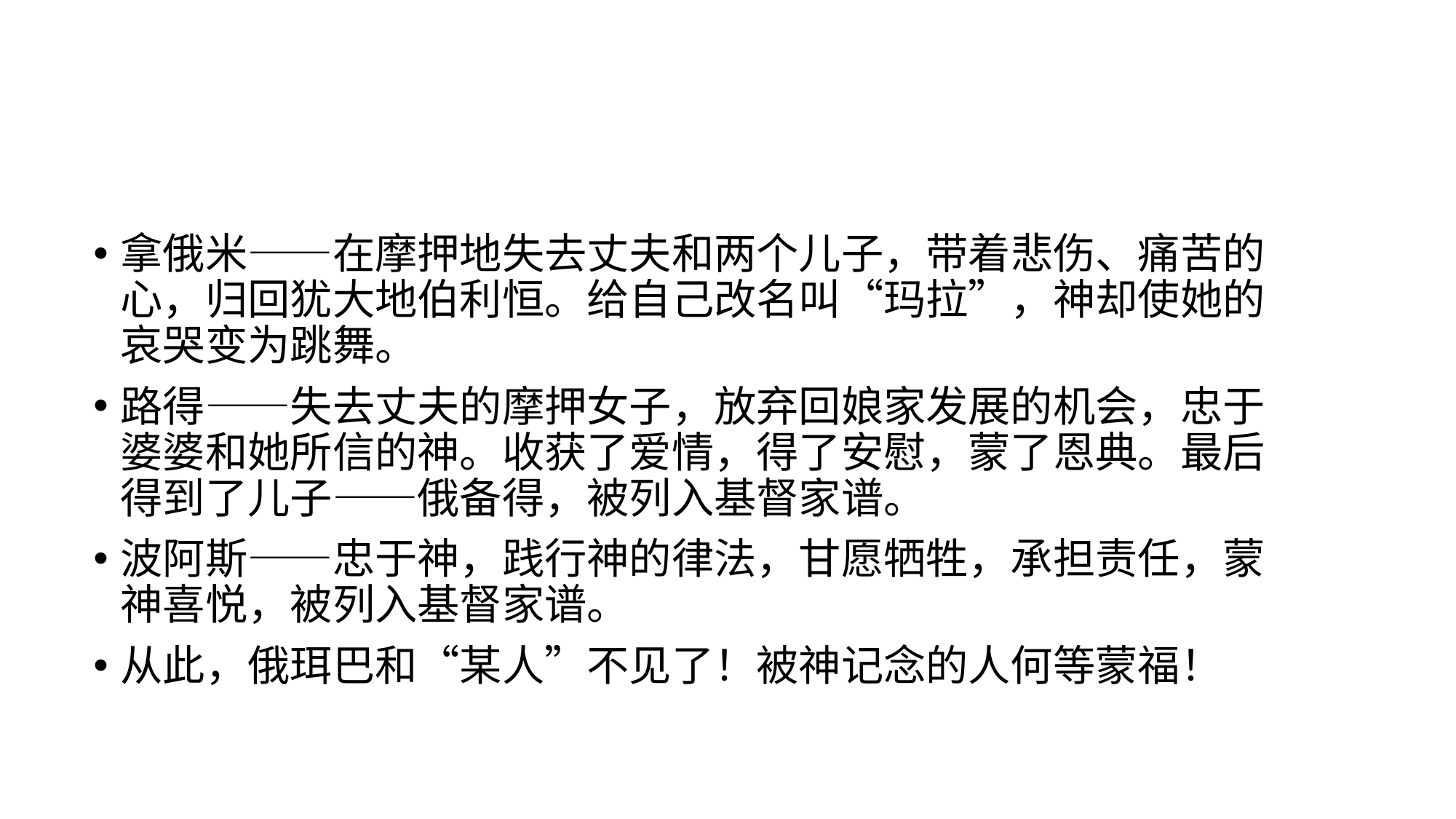

拿俄米——在摩押地失去丈夫和两个儿子，带着悲伤、痛苦的心，归回犹大地伯利恒。给自己改名叫“玛拉”，神却使她的哀哭变为跳舞。
路得——失去丈夫的摩押女子，放弃回娘家发展的机会，忠于婆婆和她所信的神。收获了爱情，得了安慰，蒙了恩典。最后得到了儿子——俄备得，被列入基督家谱。
波阿斯——忠于神，践行神的律法，甘愿牺牲，承担责任，蒙神喜悦，被列入基督家谱。
从此，俄珥巴和“某人”不见了！被神记念的人何等蒙福！